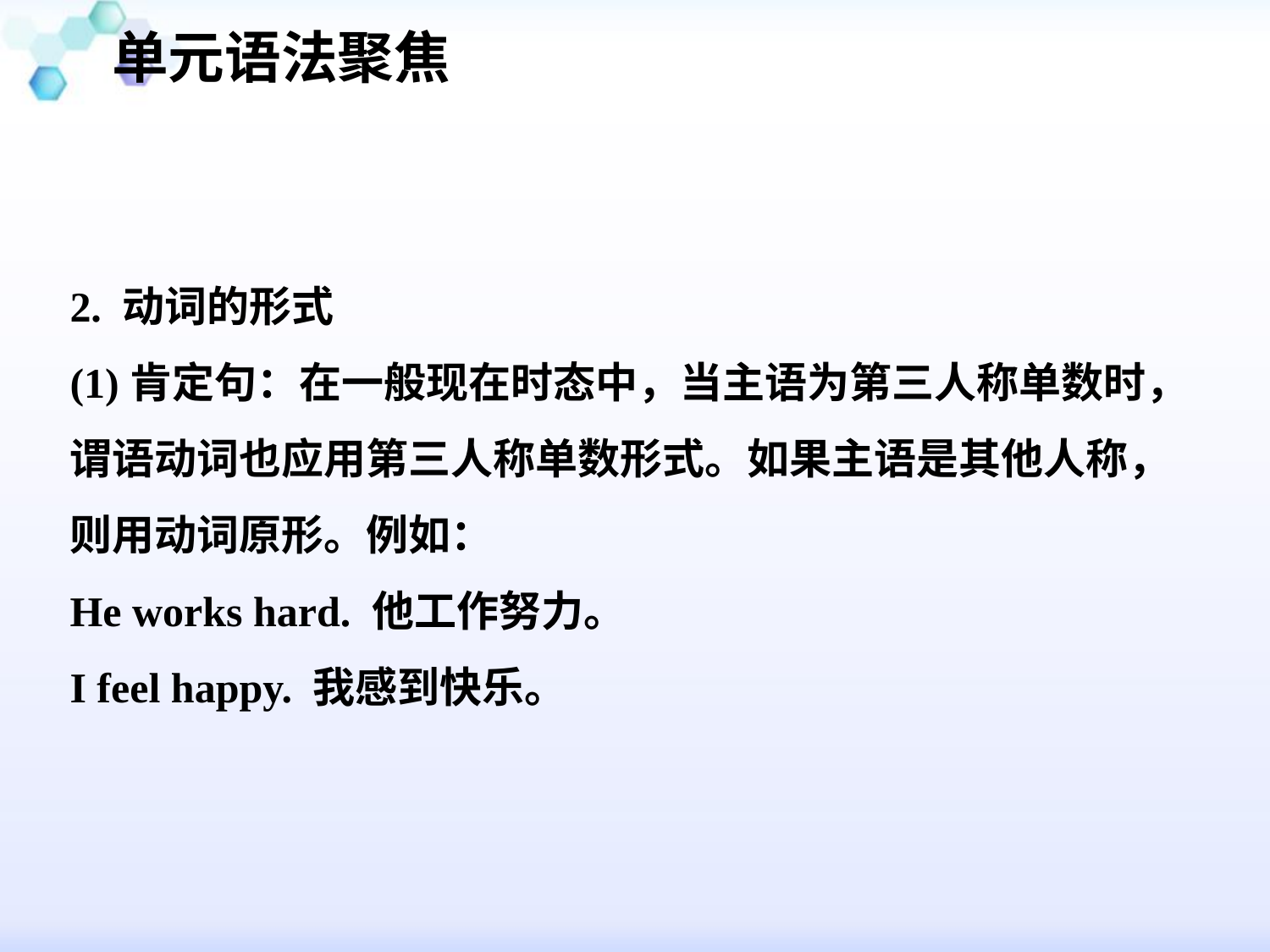

单元语法聚焦
#
2. 动词的形式
(1)肯定句：在一般现在时态中，当主语为第三人称单数时，谓语动词也应用第三人称单数形式。如果主语是其他人称，则用动词原形。例如：
He works hard. 他工作努力。
I feel happy. 我感到快乐。